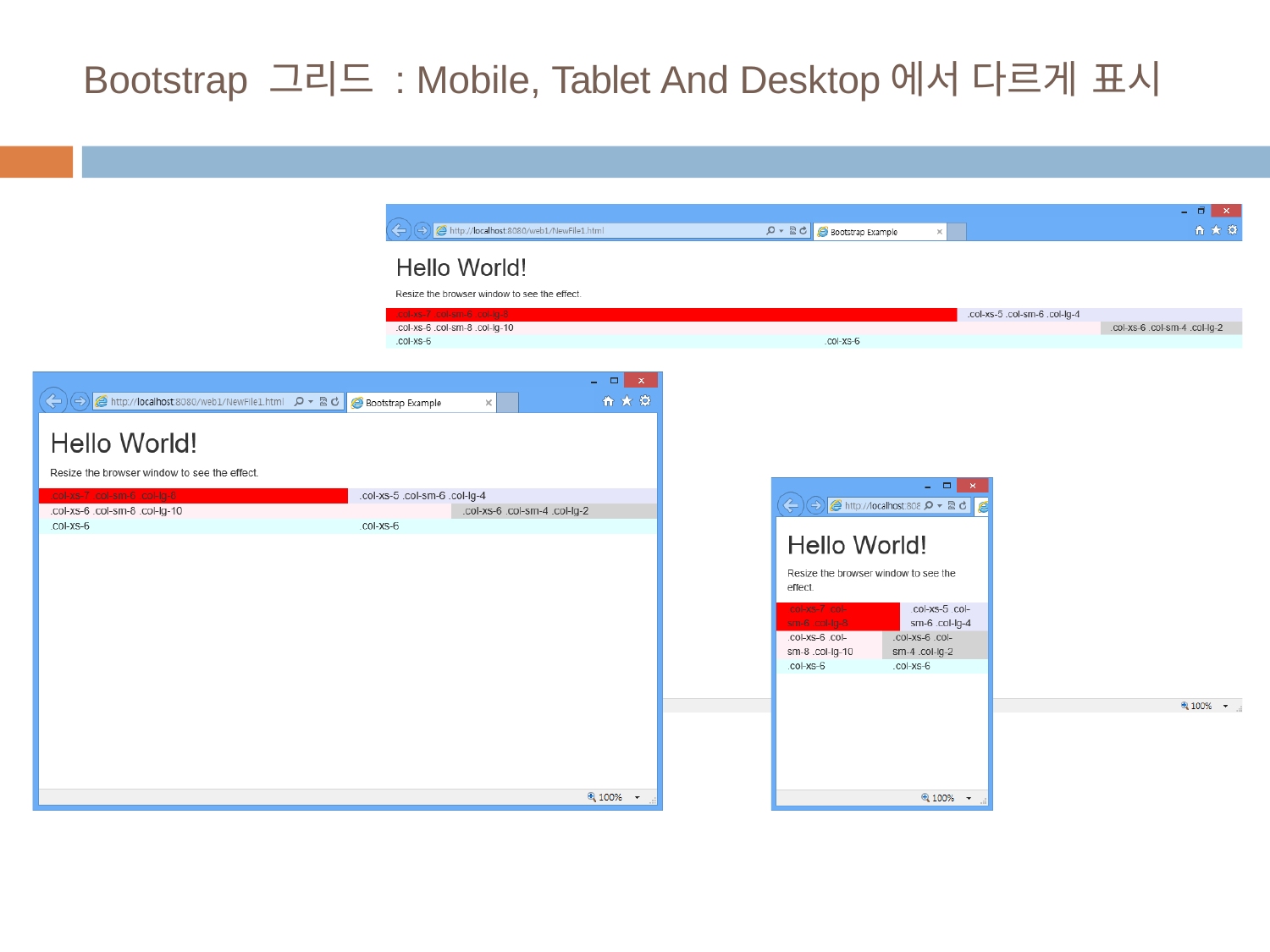

# Bootstrap 그리드 : Mobile, Tablet And Desktop에서 다르게 표시